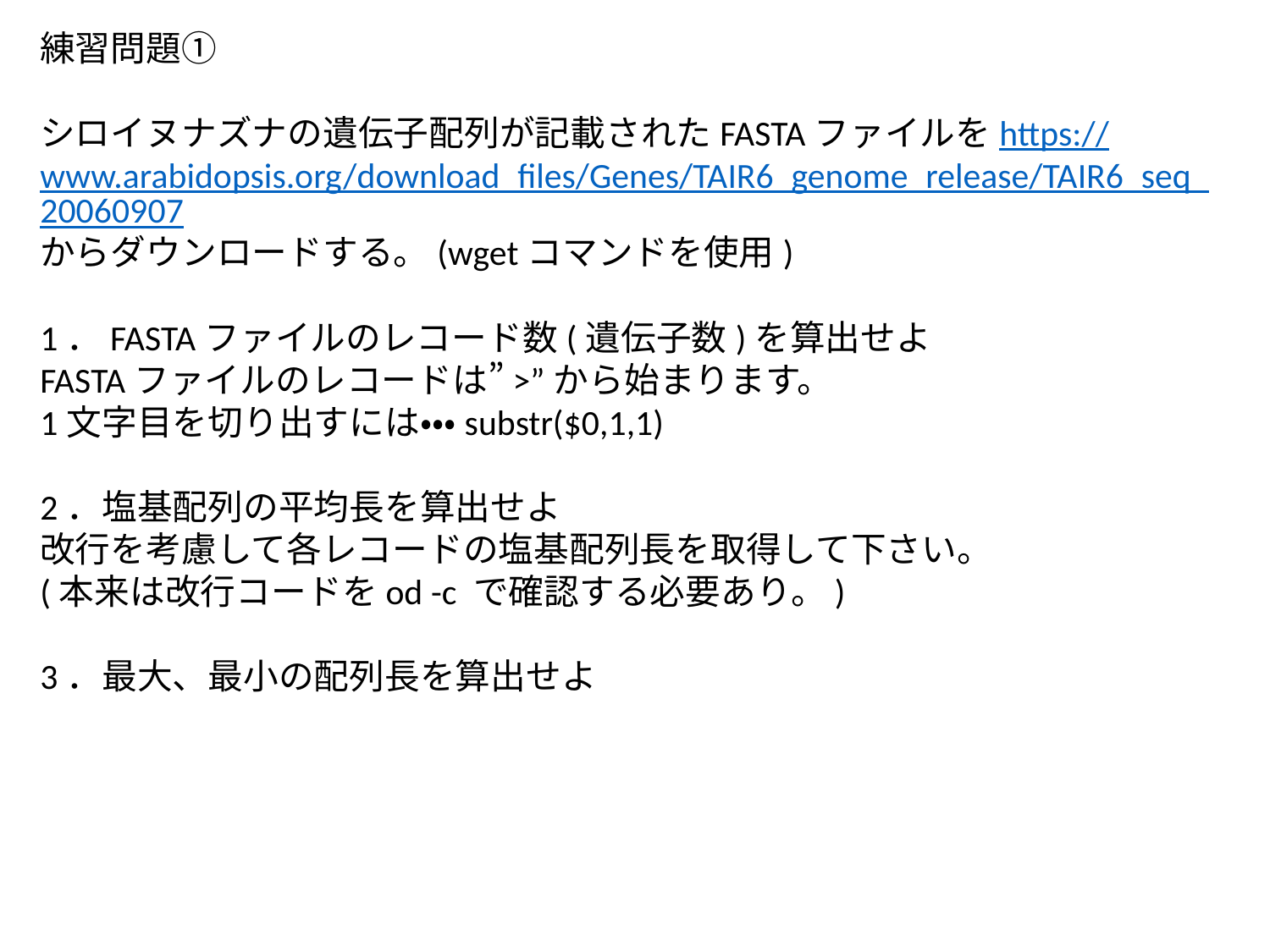

練習問題①

シロイヌナズナの遺伝子配列が記載されたFASTAファイルをhttps://www.arabidopsis.org/download_files/Genes/TAIR6_genome_release/TAIR6_seq_20060907
からダウンロードする。(wgetコマンドを使用)

1．FASTAファイルのレコード数(遺伝子数)を算出せよ
FASTAファイルのレコードは”>”から始まります。
1文字目を切り出すには・・・substr($0,1,1)

2．塩基配列の平均長を算出せよ
改行を考慮して各レコードの塩基配列長を取得して下さい。
(本来は改行コードをod -c で確認する必要あり。)

3．最大、最小の配列長を算出せよ